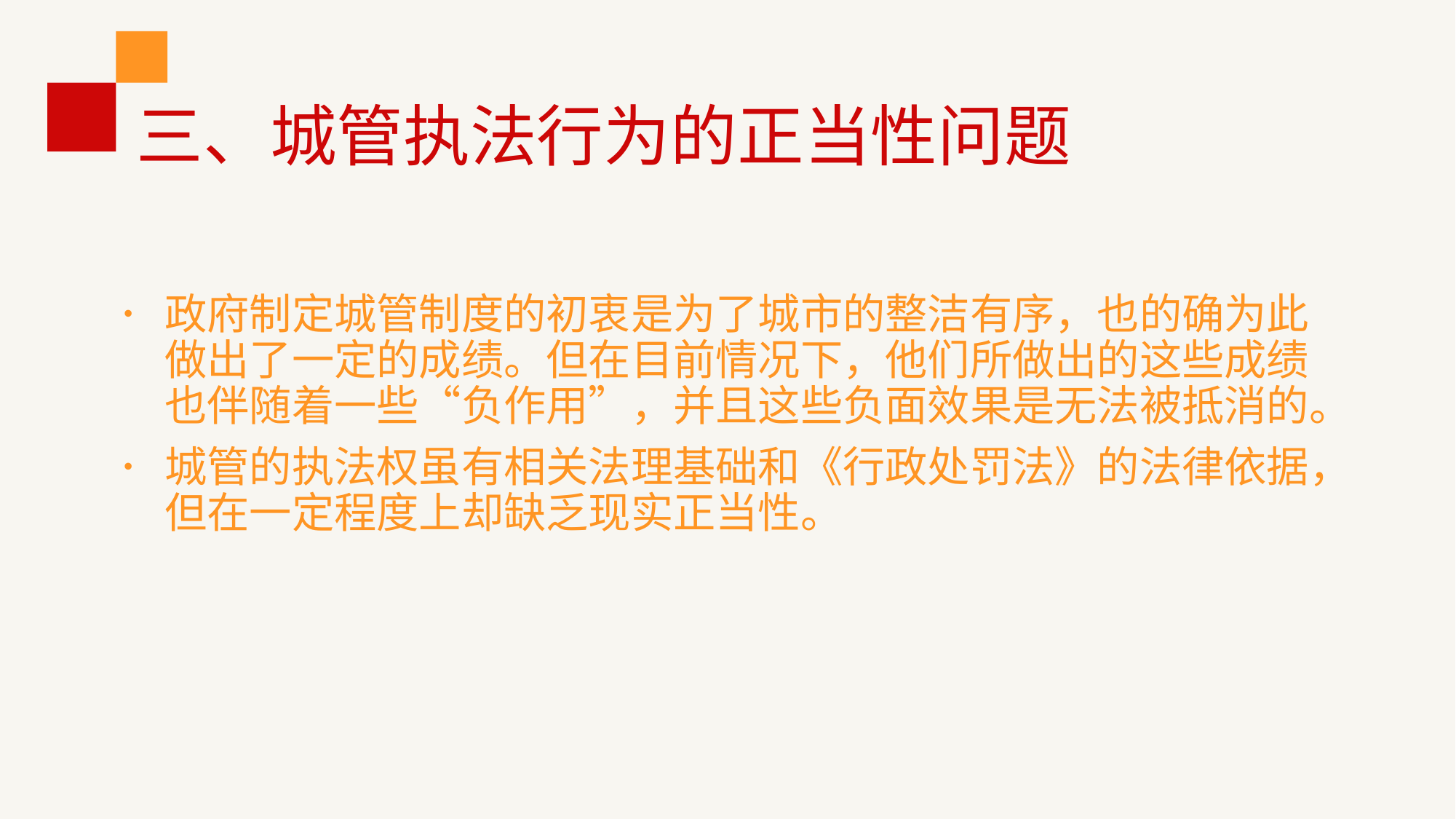

# 三、城管执法行为的正当性问题

政府制定城管制度的初衷是为了城市的整洁有序，也的确为此做出了一定的成绩。但在目前情况下，他们所做出的这些成绩也伴随着一些“负作用”，并且这些负面效果是无法被抵消的。
城管的执法权虽有相关法理基础和《行政处罚法》的法律依据，但在一定程度上却缺乏现实正当性。